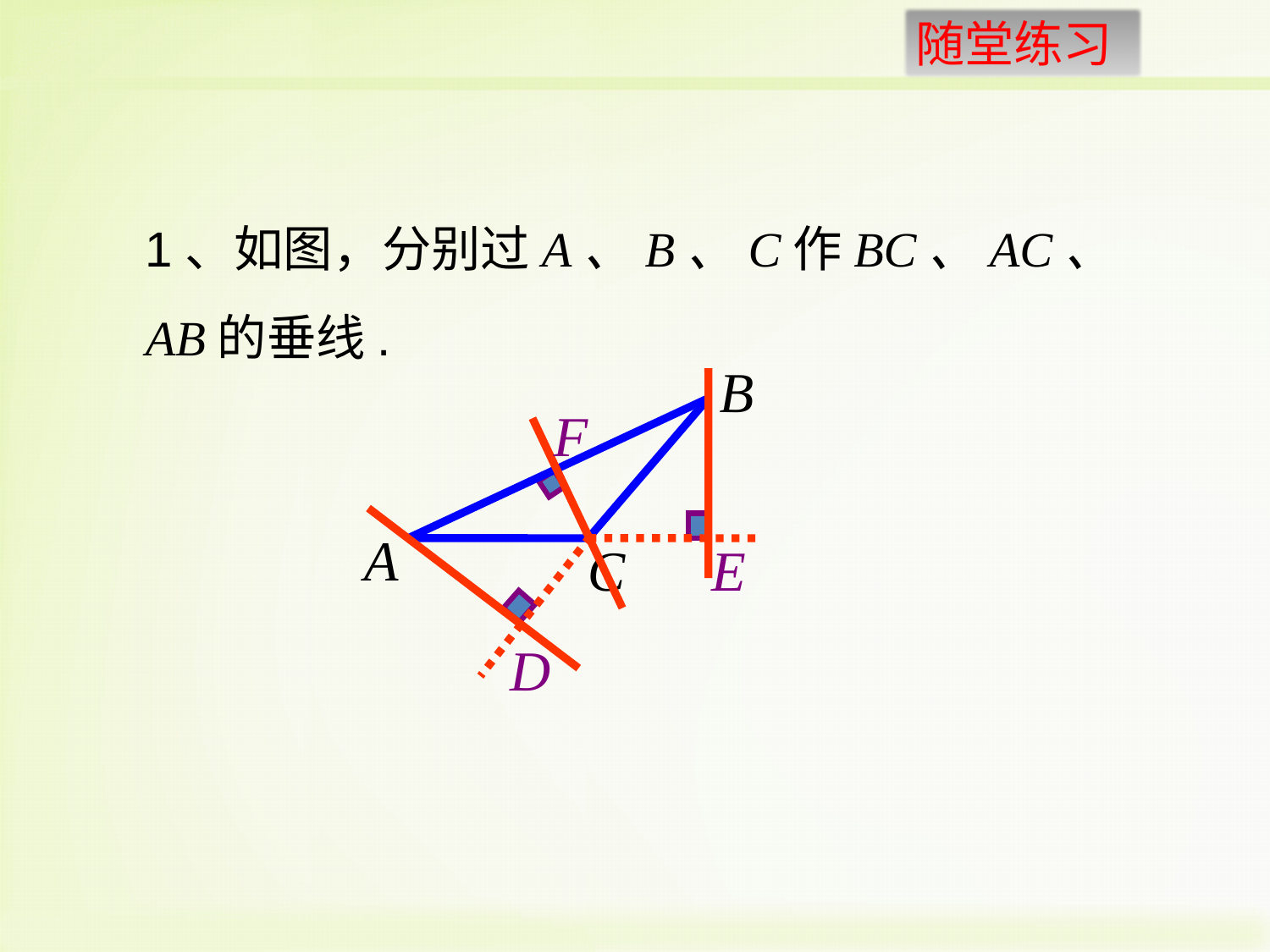

1、如图，分别过A、B、C作BC、AC、AB的垂线.
B

A
C

F

E

D